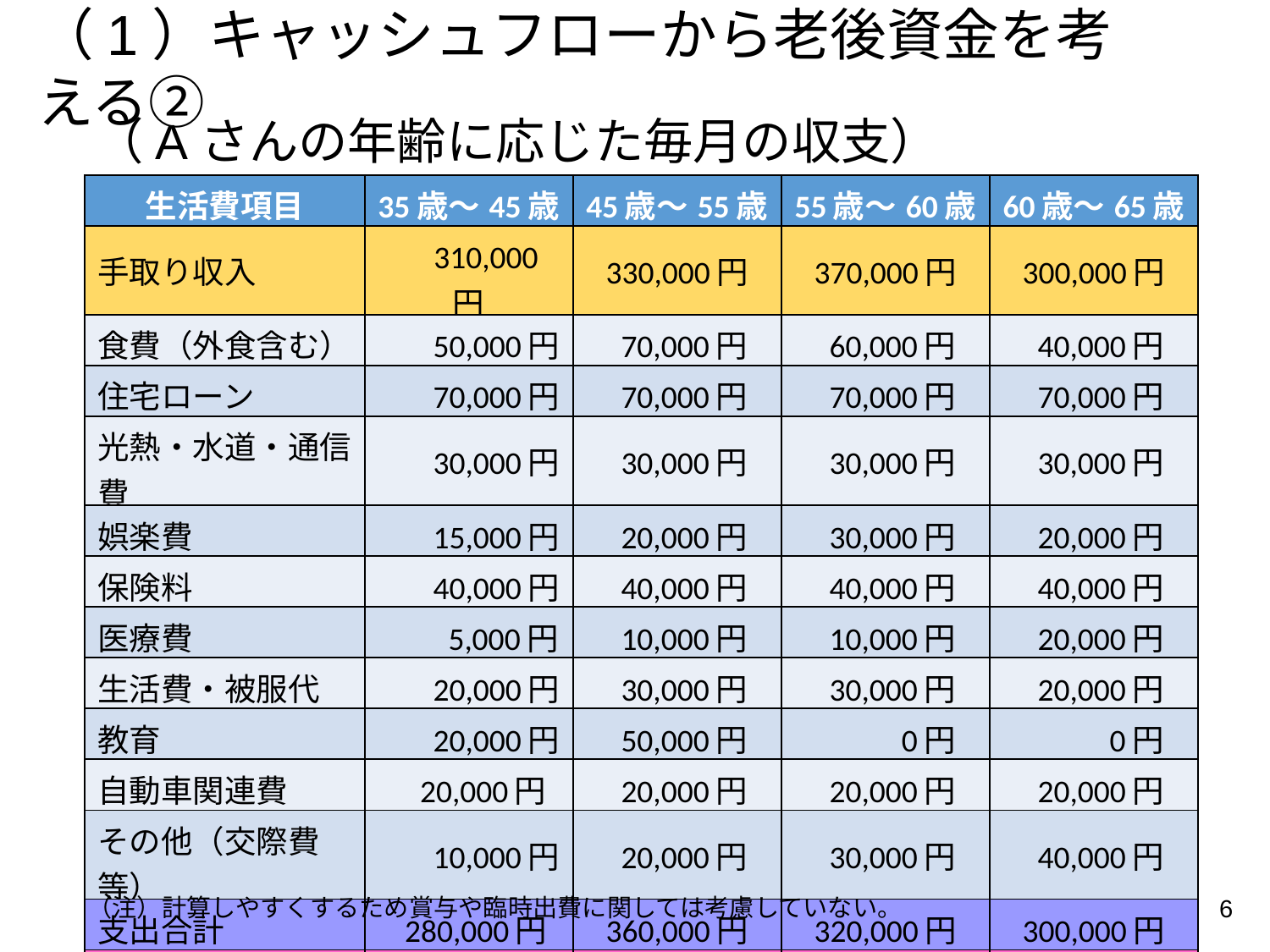

（1）キャッシュフローから老後資金を考える②
　（Aさんの年齢に応じた毎月の収支）
| 生活費項目 | 35歳〜45歳 | 45歳〜55歳 | 55歳〜60歳 | 60歳〜65歳 |
| --- | --- | --- | --- | --- |
| 手取り収入 | 310,000円 | 330,000円 | 370,000円 | 300,000円 |
| 食費（外食含む） | 50,000円 | 70,000円 | 60,000円 | 40,000円 |
| 住宅ローン | 70,000円 | 70,000円 | 70,000円 | 70,000円 |
| 光熱・水道・通信費 | 30,000円 | 30,000円 | 30,000円 | 30,000円 |
| 娯楽費 | 15,000円 | 20,000円 | 30,000円 | 20,000円 |
| 保険料 | 40,000円 | 40,000円 | 40,000円 | 40,000円 |
| 医療費 | 5,000円 | 10,000円 | 10,000円 | 20,000円 |
| 生活費・被服代 | 20,000円 | 30,000円 | 30,000円 | 20,000円 |
| 教育 | 20,000円 | 50,000円 | 0円 | 0円 |
| 自動車関連費 | 20,000円 | 20,000円 | 20,000円 | 20,000円 |
| その他（交際費等） | 10,000円 | 20,000円 | 30,000円 | 40,000円 |
| 支出合計 | 280,000円 | 360,000円 | 320,000円 | 300,000円 |
| 収　　　支 | ＋30,000円 | ▲30,000円 | ＋50,000円 | 0円 |
6
（注）計算しやすくするため賞与や臨時出費に関しては考慮していない。